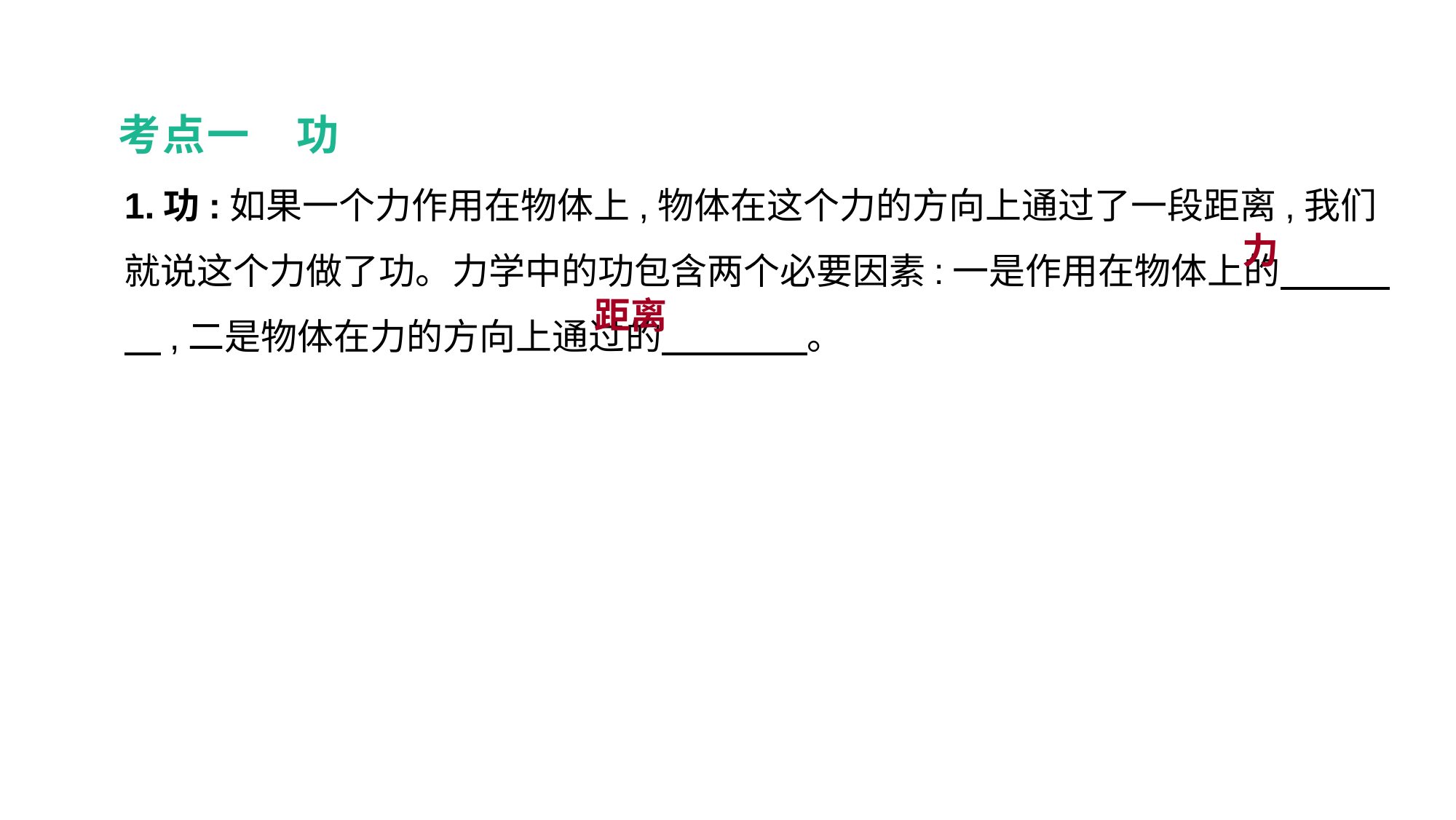

考点一　功
1.功:如果一个力作用在物体上,物体在这个力的方向上通过了一段距离,我们就说这个力做了功。力学中的功包含两个必要因素:一是作用在物体上的　　　　,二是物体在力的方向上通过的　　　　。
力
距离